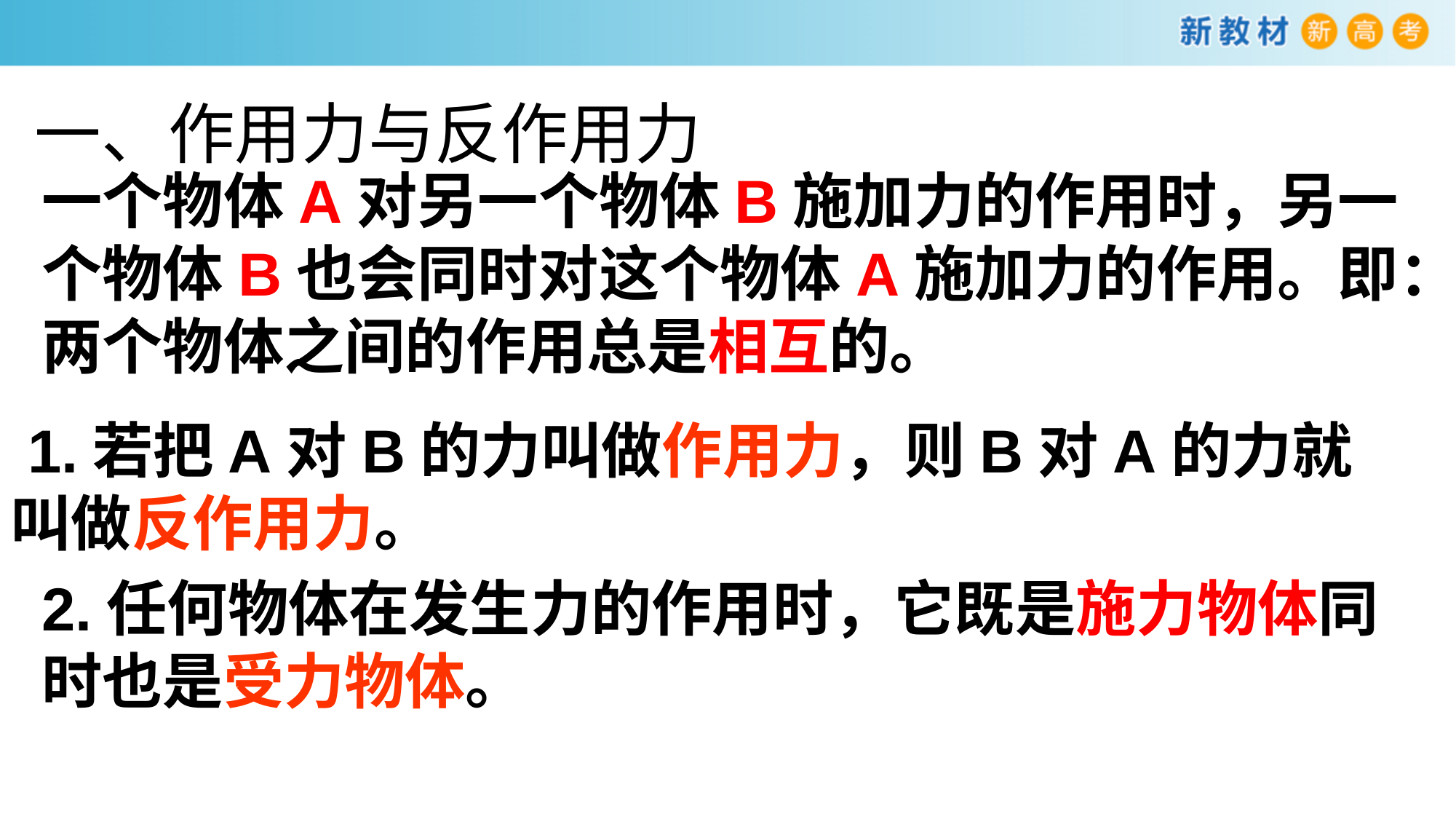

一、作用力与反作用力
一个物体A对另一个物体B施加力的作用时，另一个物体B也会同时对这个物体A施加力的作用。即：两个物体之间的作用总是相互的。

 1.若把A对B的力叫做作用力，则B对A的力就叫做反作用力。
2.任何物体在发生力的作用时，它既是施力物体同时也是受力物体。